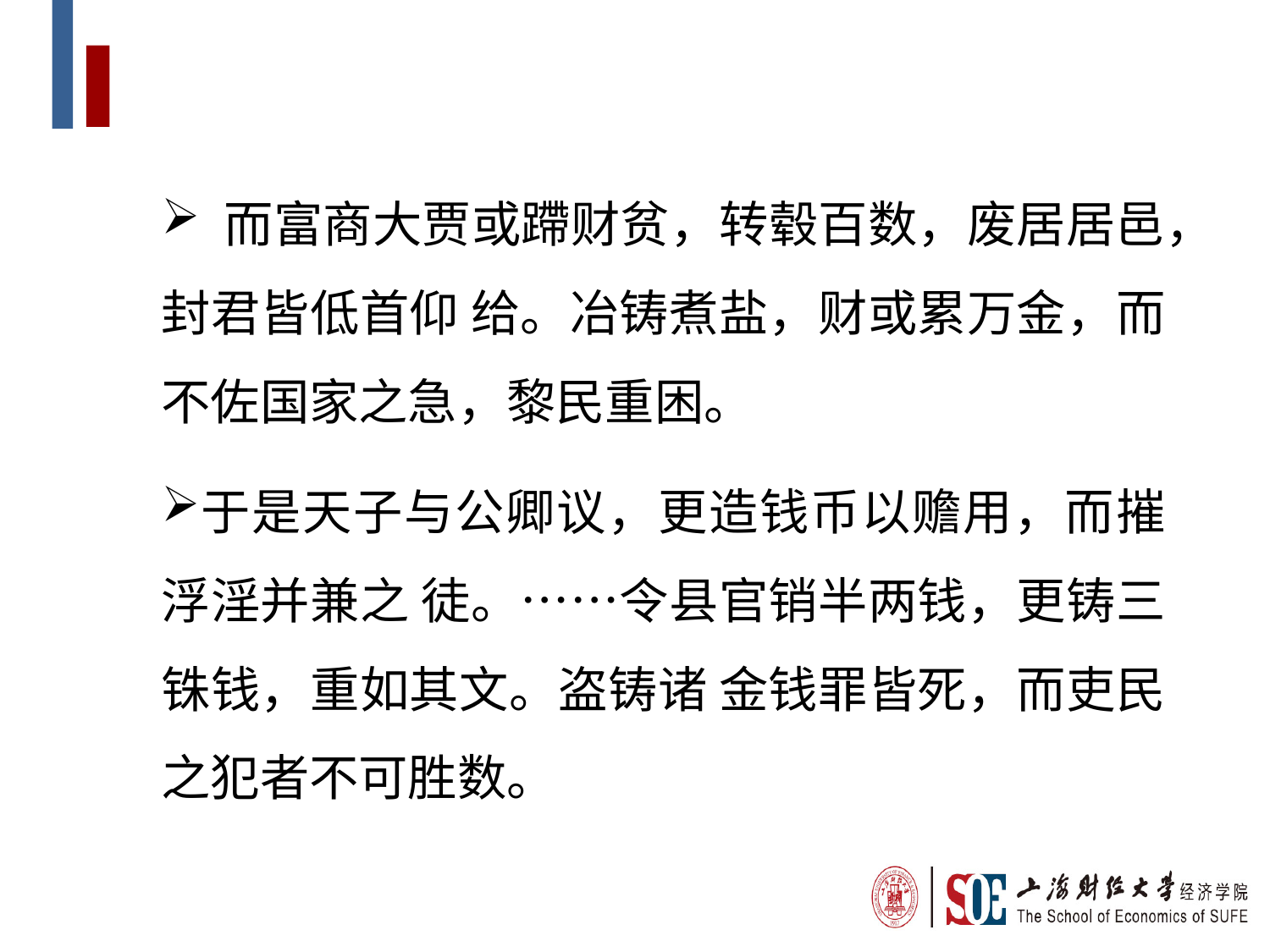

而富商大贾或蹛财贫，转毂百数，废居居邑，封君皆低首仰 给。冶铸煮盐，财或累万金，而不佐国家之急，黎民重困。
于是天子与公卿议，更造钱币以赡用，而摧浮淫并兼之 徒。……令县官销半两钱，更铸三铢钱，重如其文。盗铸诸 金钱罪皆死，而吏民之犯者不可胜数。